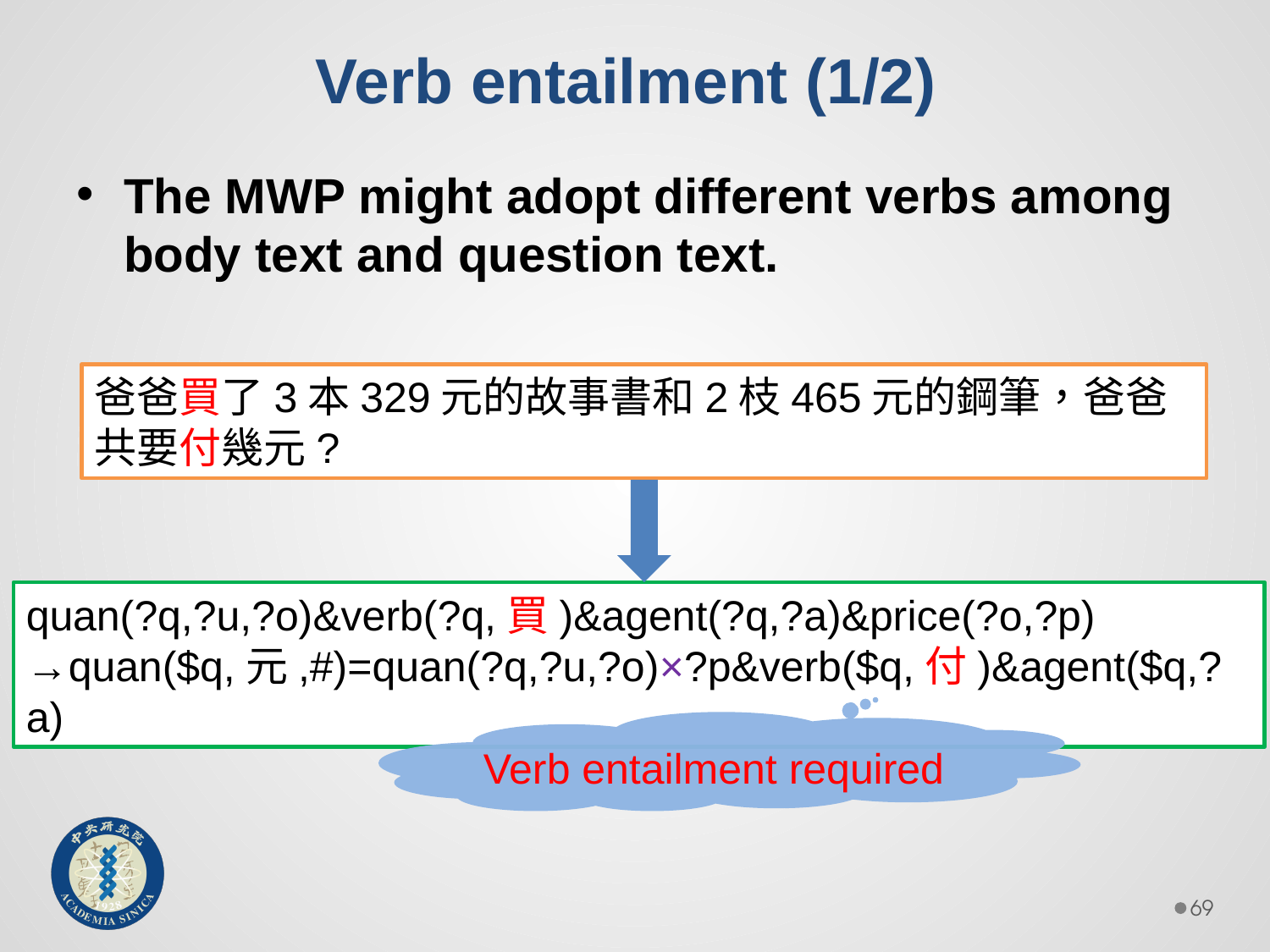

# Verb entailment (1/2)
The MWP might adopt different verbs among body text and question text.

爸爸買了3本329元的故事書和2枝465元的鋼筆，爸爸共要付幾元?

quan(?q,?u,?o)&verb(?q,買)&agent(?q,?a)&price(?o,?p)
→quan($q,元,#)=quan(?q,?u,?o)×?p&verb($q,付)&agent($q,?a)

Verb entailment required
69